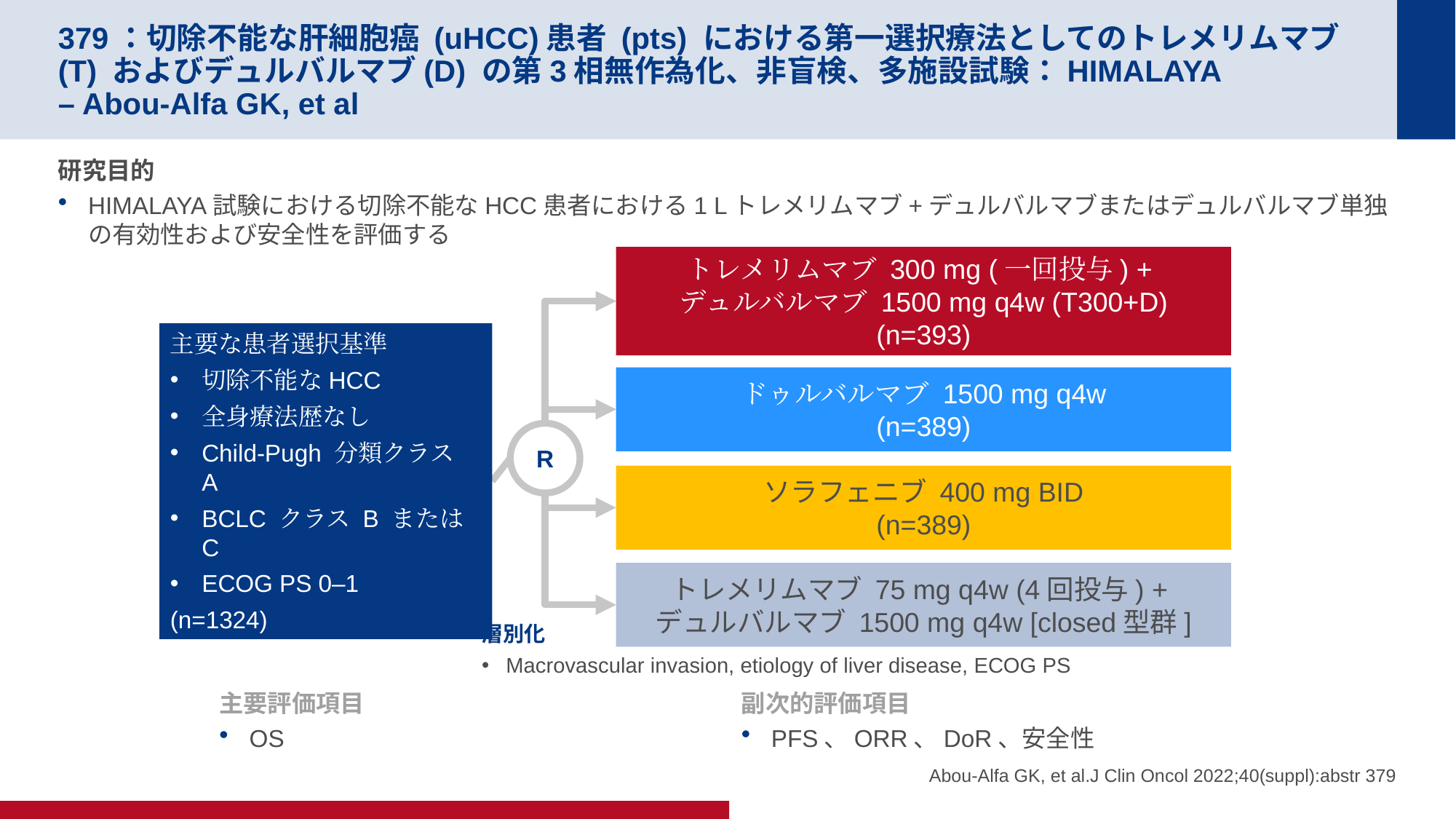

# 379：切除不能な肝細胞癌 (uHCC)患者 (pts) における第一選択療法としてのトレメリムマブ(T) およびデュルバルマブ(D) の第3相無作為化、非盲検、多施設試験：HIMALAYA – Abou-Alfa GK, et al
研究目的
HIMALAYA試験における切除不能なHCC患者における1 Lトレメリムマブ+デュルバルマブまたはデュルバルマブ単独の有効性および安全性を評価する
トレメリムマブ 300 mg (一回投与) +
デュルバルマブ 1500 mg q4w (T300+D)
(n=393)
主要な患者選択基準
切除不能なHCC
全身療法歴なし
Child-Pugh 分類クラス A
BCLC クラス B または C
ECOG PS 0–1
(n=1324)
ドゥルバルマブ 1500 mg q4w
(n=389)
R
ソラフェニブ 400 mg BID
(n=389)
トレメリムマブ 75 mg q4w (4回投与) +
デュルバルマブ 1500 mg q4w [closed型群]
層別化
Macrovascular invasion, etiology of liver disease, ECOG PS
主要評価項目
OS
副次的評価項目
PFS、ORR、DoR、安全性
Abou-Alfa GK, et al.J Clin Oncol 2022;40(suppl):abstr 379